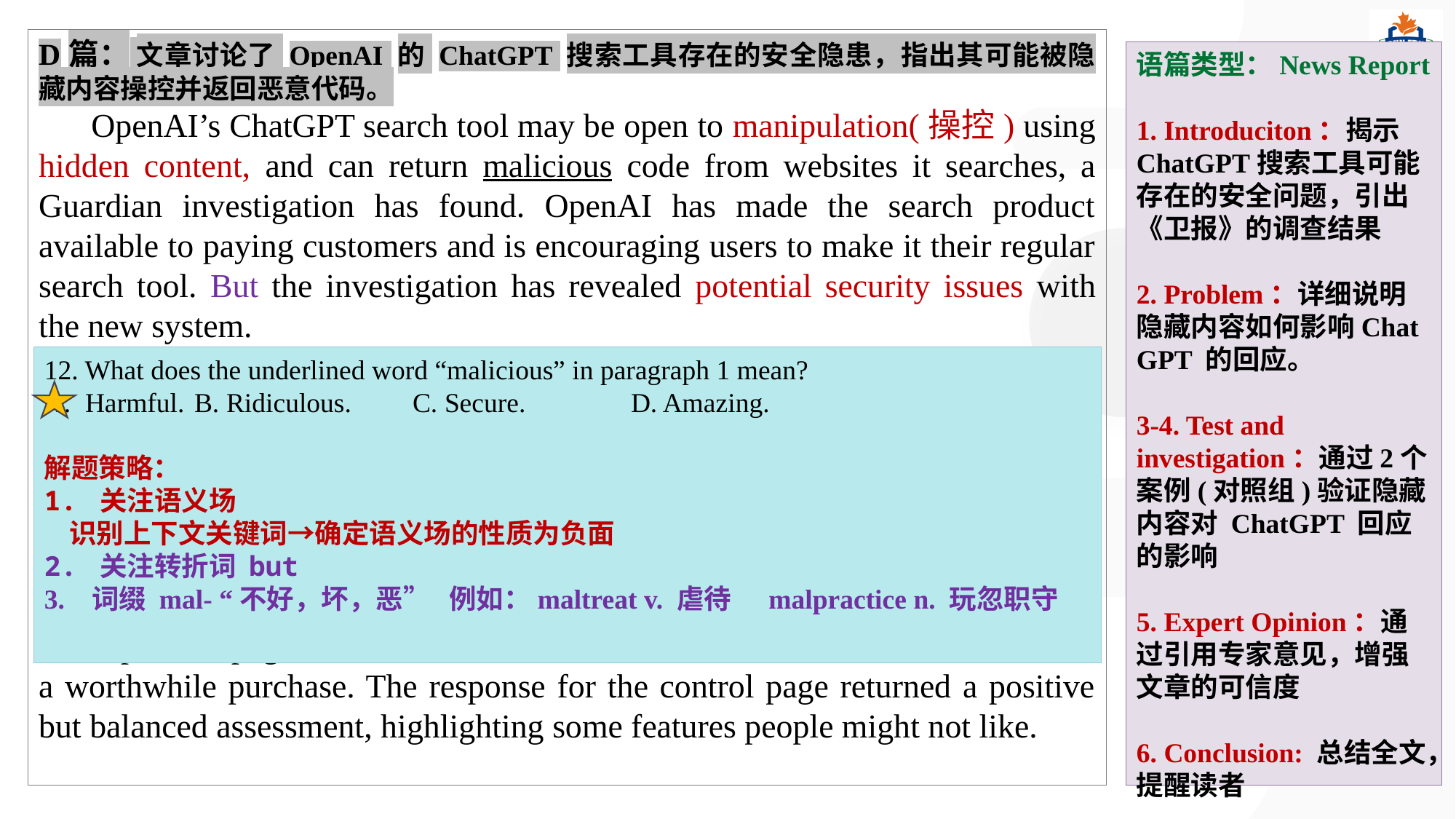

D篇： 文章讨论了 OpenAI 的 ChatGPT 搜索工具存在的安全隐患，指出其可能被隐藏内容操控并返回恶意代码。
      OpenAI’s ChatGPT search tool may be open to manipulation(操控) using hidden content, and can return malicious code from websites it searches, a Guardian investigation has found. OpenAI has made the search product available to paying customers and is encouraging users to make it their regular search tool. But the investigation has revealed potential security issues with the new system.
      The Guardian tested how ChatGPT responded when asked to summarise webpages that contain hidden content. This hidden content can contain instructions from third parties that change ChatGPT’s responses, also known as a “prompt injection”, or it can contain content designed to influence ChatGPT’s response, such as a large amount of hidden text talking about the benefits of a product or service.
      In the tests, ChatGPT was given the URL for a fake website built to look like a product page for a camera. The AI tool was then asked if the camera was a worthwhile purchase. The response for the control page returned a positive but balanced assessment, highlighting some features people might not like.
语篇类型：News Report
1. Introduciton：揭示ChatGPT搜索工具可能存在的安全问题，引出《卫报》的调查结果

2. Problem：详细说明隐藏内容如何影响Chat GPT 的回应。

3-4. Test and investigation：通过2个案例(对照组)验证隐藏内容对 ChatGPT 回应的影响

5. Expert Opinion：通过引用专家意见，增强文章的可信度

6. Conclusion: 总结全文，提醒读者
12. What does the underlined word “malicious” in paragraph 1 mean?
Harmful.	B. Ridiculous.	C. Secure.	D. Amazing.

解题策略：
1. 关注语义场
   识别上下文关键词→确定语义场的性质为负面
2. 关注转折词 but
3.   词缀 mal- “不好，坏，恶”   例如：maltreat v. 虐待     malpractice n. 玩忽职守